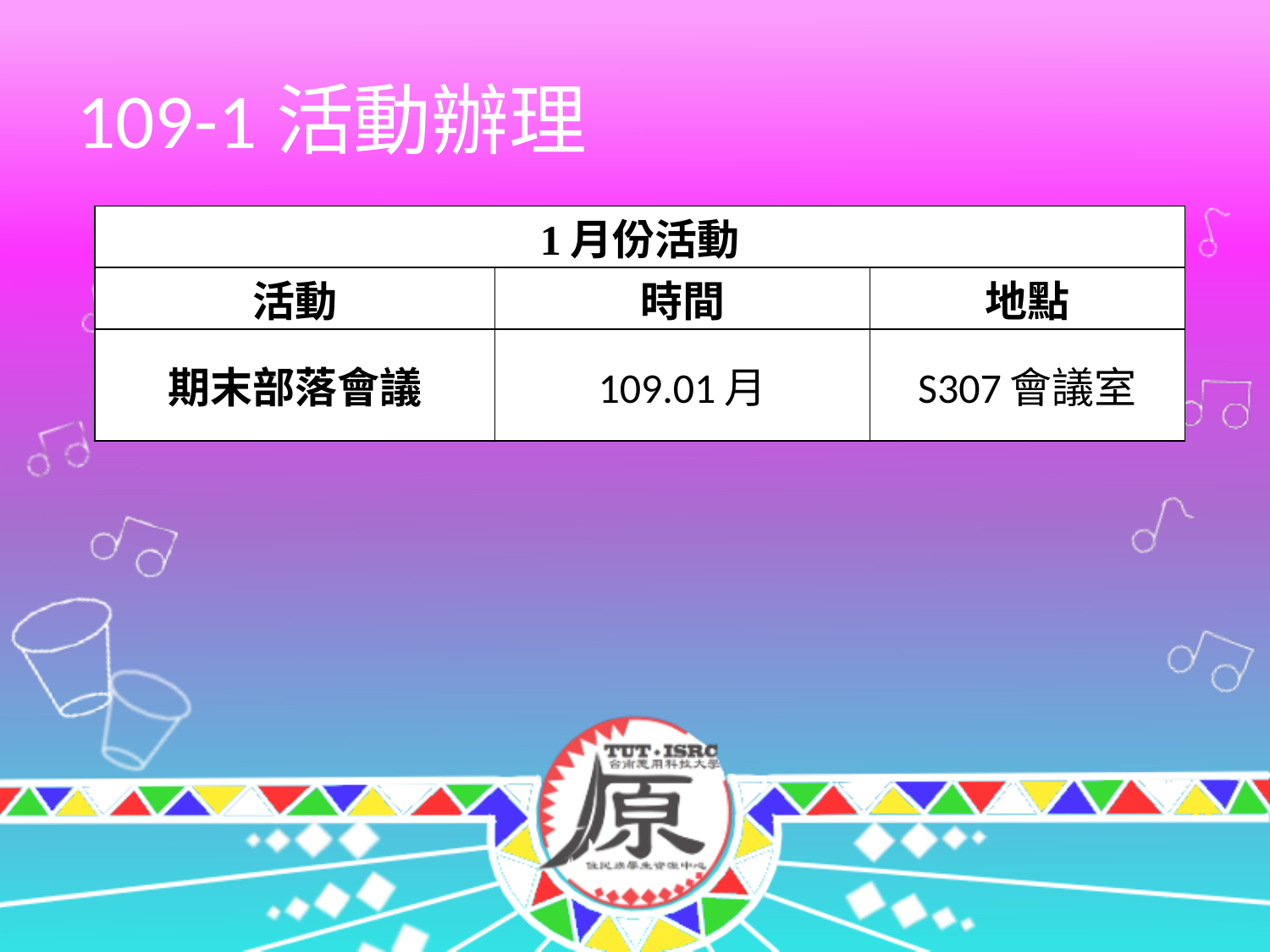

# 109-1活動辦理
| 1月份活動 |  |  |
| --- | --- | --- |
| 活動 | 時間 | 地點 |
| 期末部落會議 | 109.01月 | S307會議室 |